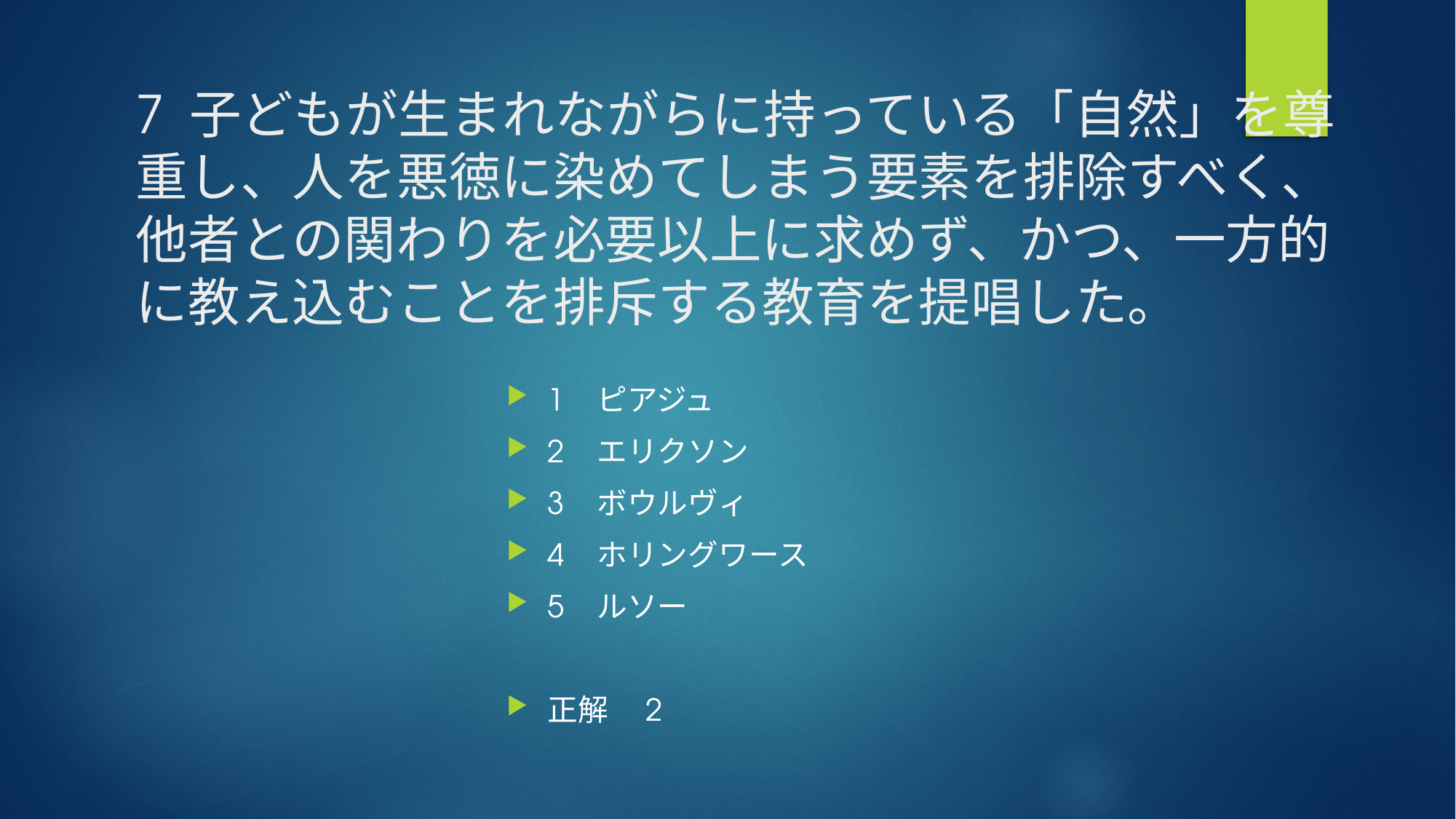

# 7 子どもが生まれながらに持っている「自然」を尊重し、人を悪徳に染めてしまう要素を排除すべく、他者との関わりを必要以上に求めず、かつ、一方的に教え込むことを排斥する教育を提唱した。
1   ピアジュ
2   エリクソン
3   ボウルヴィ
4   ホリングワース
5   ルソー

正解　2